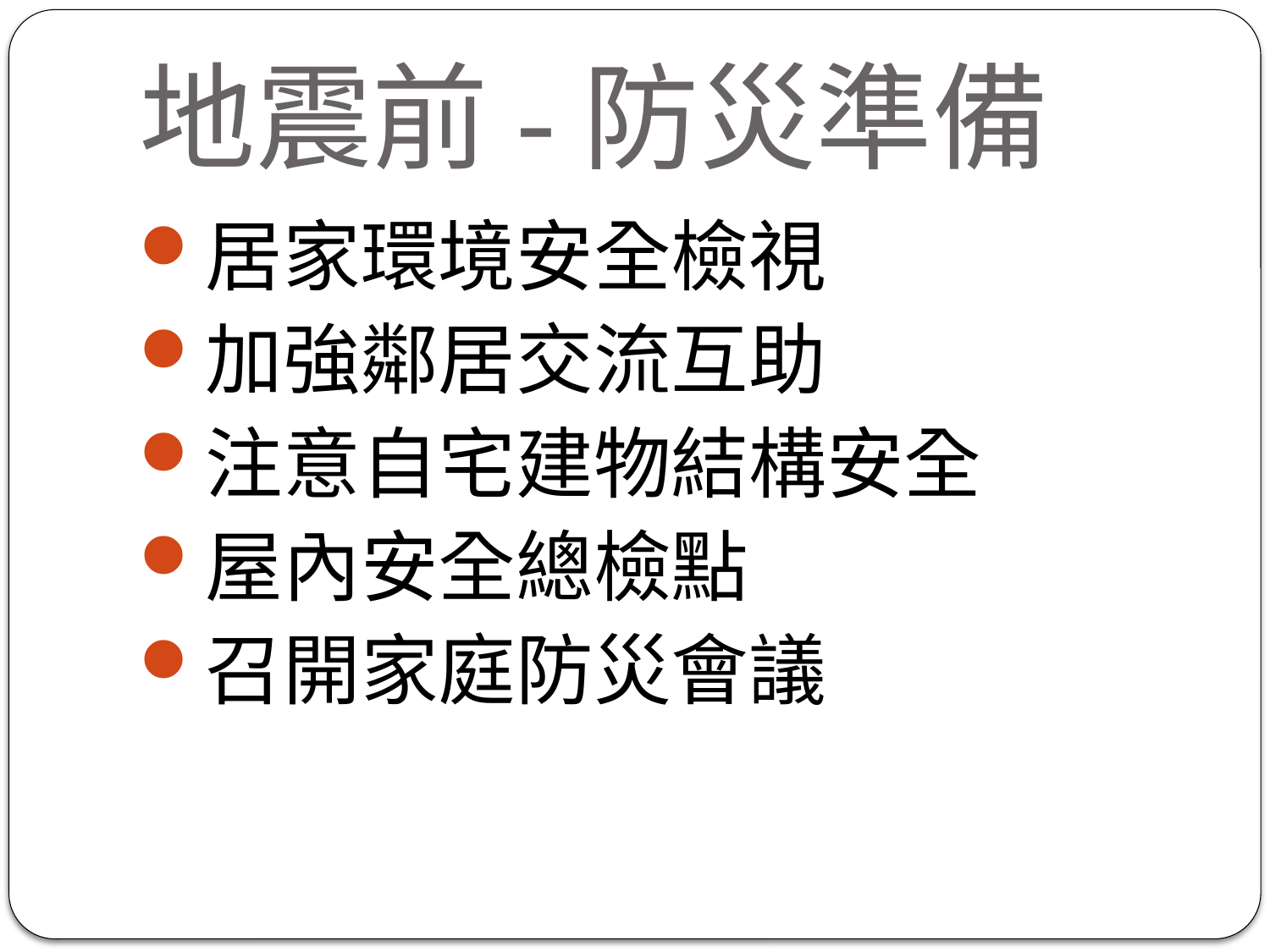

# 地震前-防災準備
居家環境安全檢視
加強鄰居交流互助
注意自宅建物結構安全
屋內安全總檢點
召開家庭防災會議